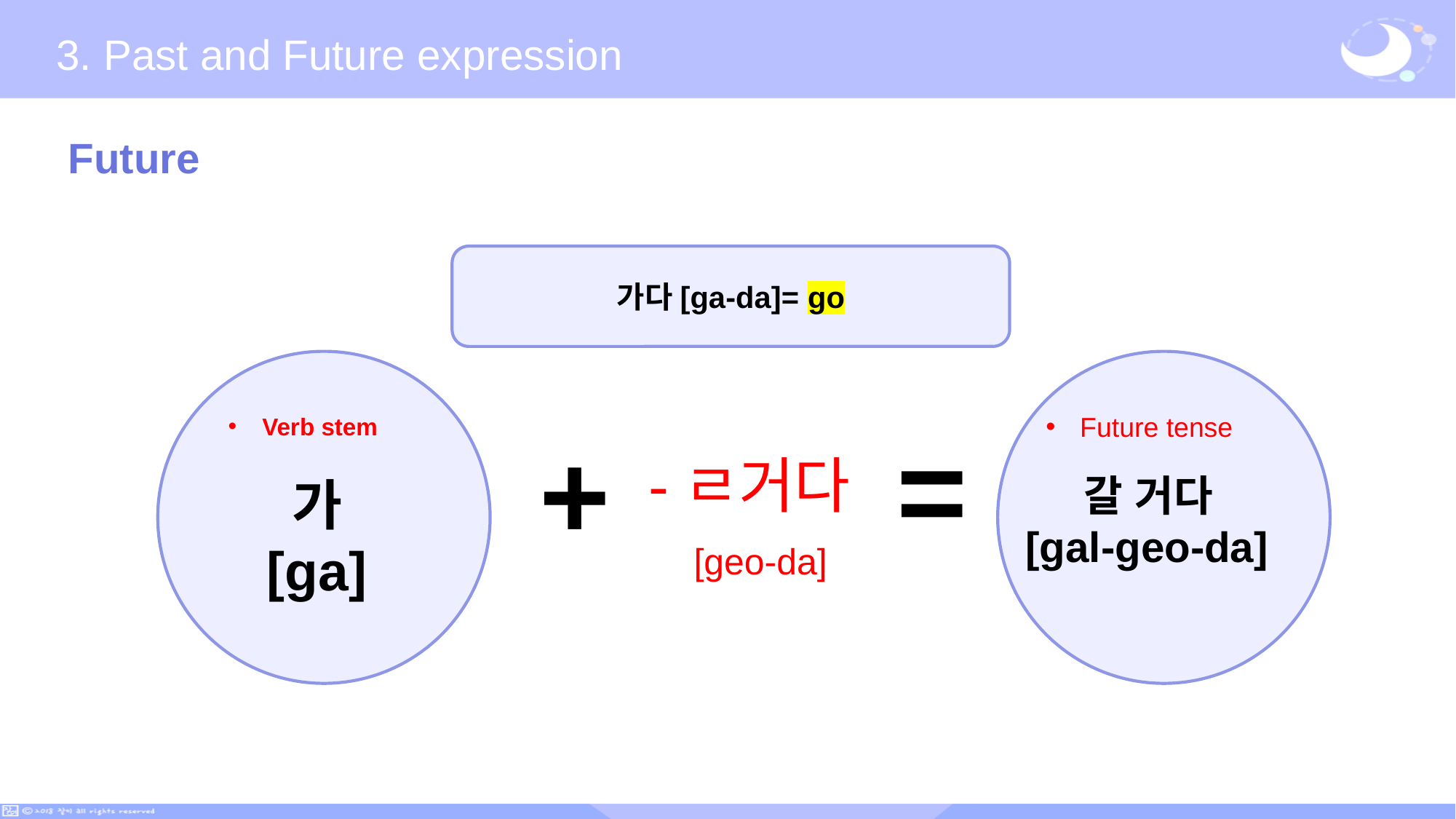

3. Past and Future expression
Future
가다[ga-da]= go

Future tense
Verb stem
=
+
-ㄹ거다
   [geo-da]
     갈 거다
[gal-geo-da]
가
[ga]